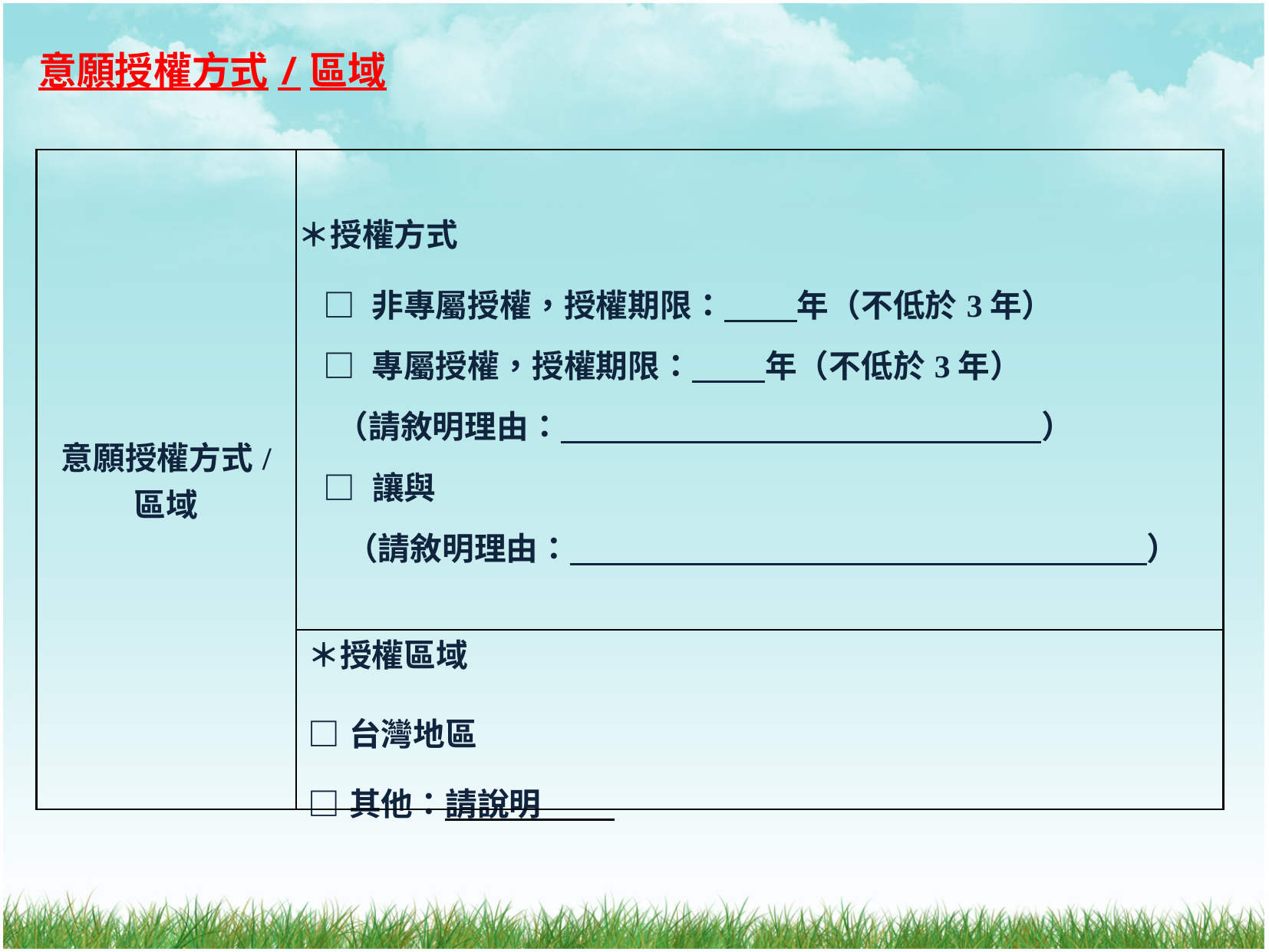

意願授權方式/區域
| 意願授權方式/ 區域 | ＊授權方式 □ 非專屬授權，授權期限： 年（不低於3年） □ 專屬授權，授權期限： 年（不低於3年） （請敘明理由：　　　　　　　　　　　　　　　） □ 讓與 （請敘明理由：　　　　　　　　　　　　　　　　　　） |
| --- | --- |
|  | ＊授權區域 □台灣地區 □其他：請說明 |